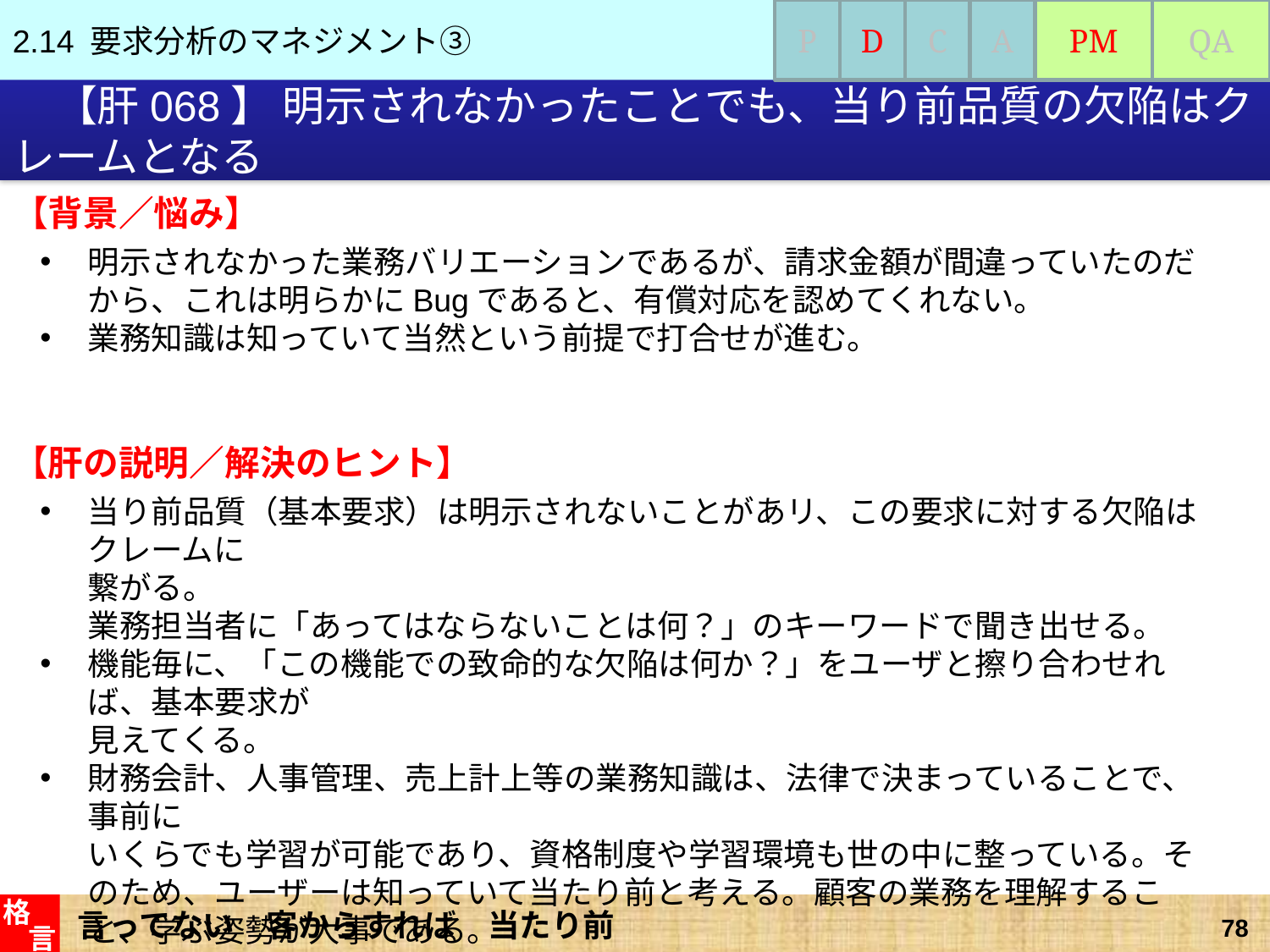

2.14 要求分析のマネジメント③
P
D
C
A
PM
QA
# 【肝068】 明示されなかったことでも、当り前品質の欠陥はクレームとなる
【背景／悩み】
明示されなかった業務バリエーションであるが、請求金額が間違っていたのだから、これは明らかにBugであると、有償対応を認めてくれない。
業務知識は知っていて当然という前提で打合せが進む。
【肝の説明／解決のヒント】
当り前品質（基本要求）は明示されないことがあリ、この要求に対する欠陥はクレームに
繋がる。
業務担当者に「あってはならないことは何？」のキーワードで聞き出せる。
機能毎に、「この機能での致命的な欠陥は何か？」をユーザと擦り合わせれば、基本要求が
見えてくる。
財務会計、人事管理、売上計上等の業務知識は、法律で決まっていることで、事前に
いくらでも学習が可能であり、資格制度や学習環境も世の中に整っている。そのため、ユーザーは知っていて当たり前と考える。顧客の業務を理解すること、学ぶ姿勢が大事である。

言ってない　客からすれば　当たり前
格
言
78